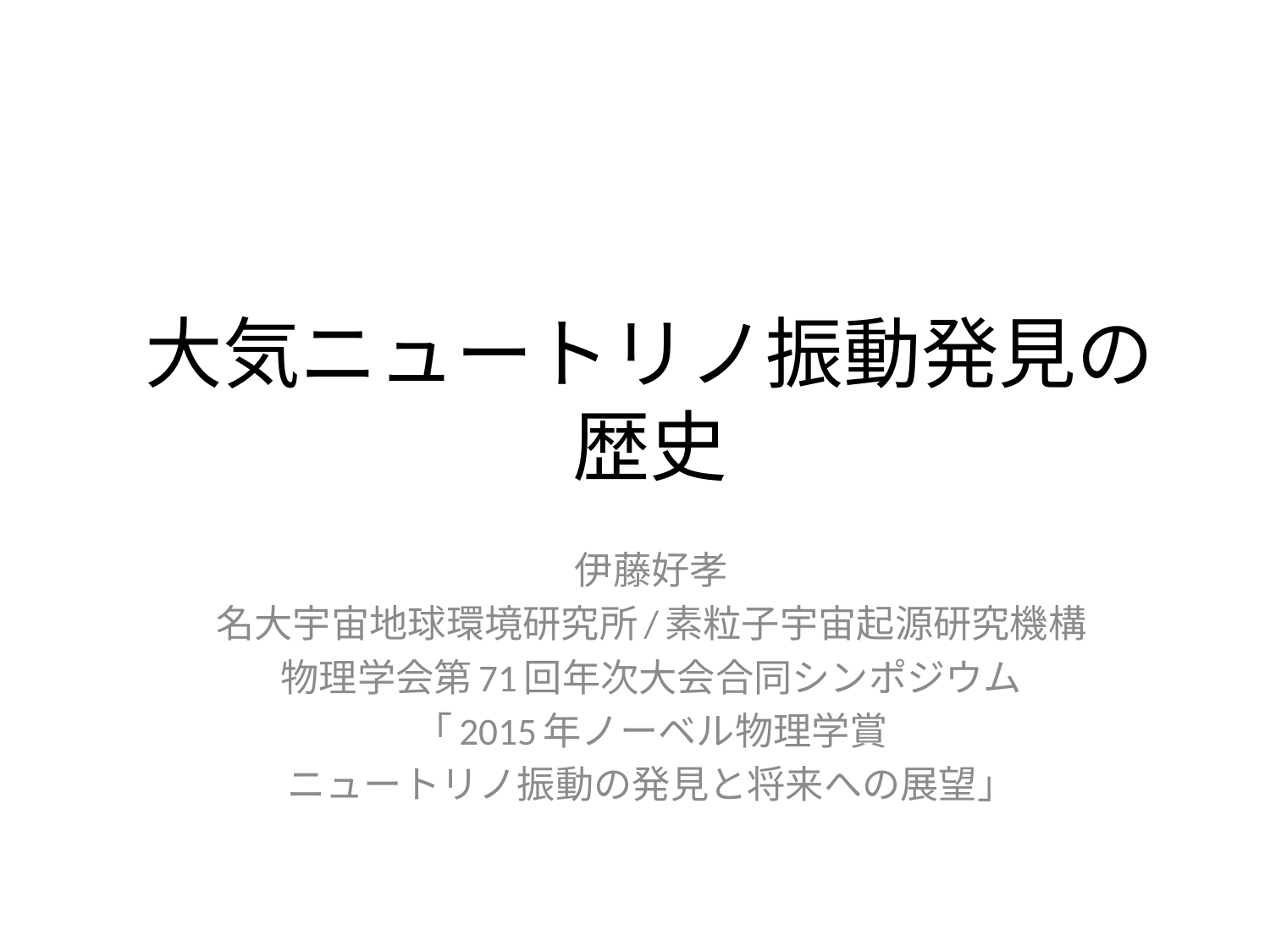

# 大気ニュートリノ振動発見の歴史
伊藤好孝
名大宇宙地球環境研究所/素粒子宇宙起源研究機構
物理学会第71回年次大会合同シンポジウム
「2015年ノーベル物理学賞
ニュートリノ振動の発見と将来への展望」